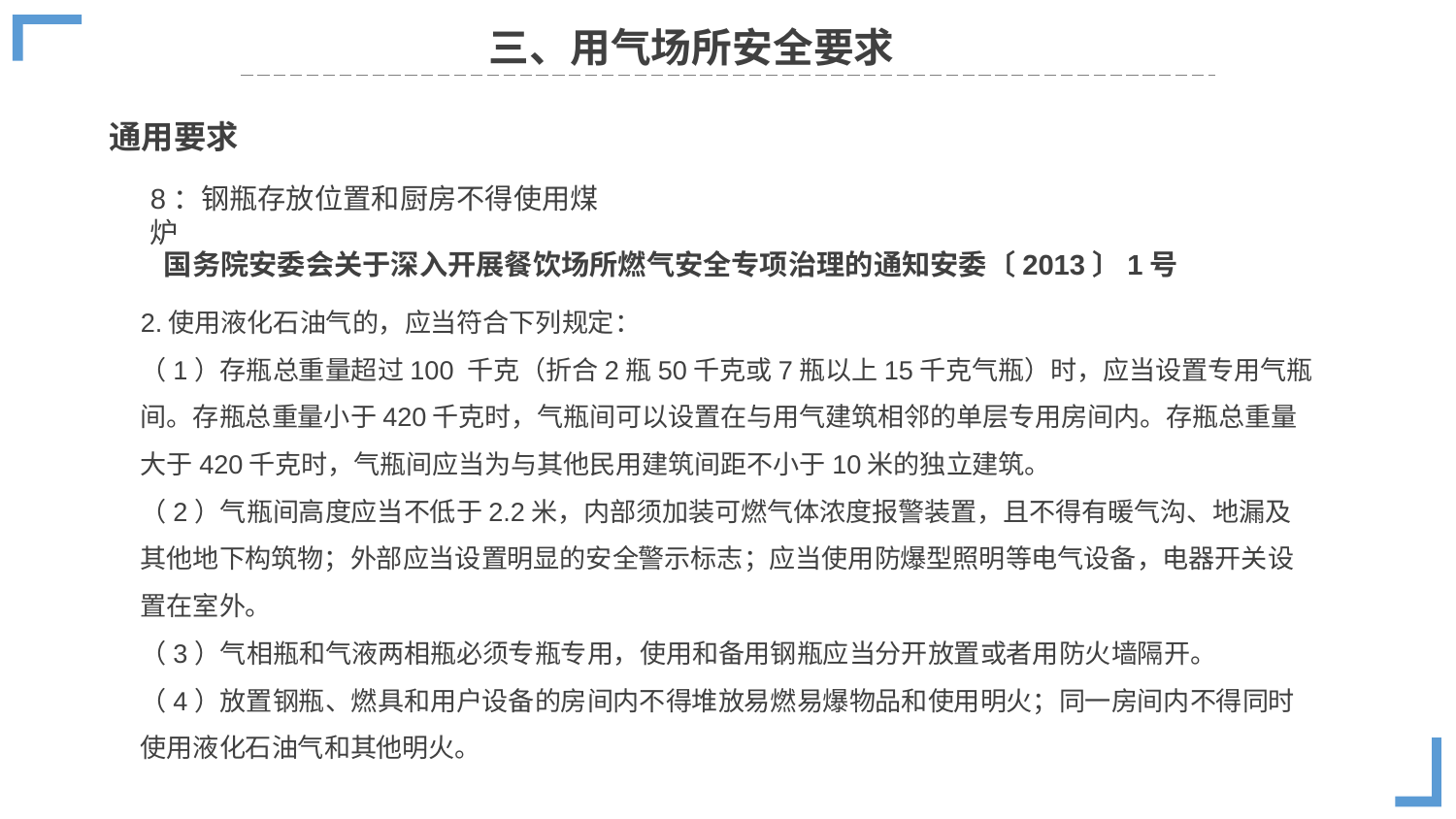

三、用气场所安全要求
通用要求
8：钢瓶存放位置和厨房不得使用煤炉
国务院安委会关于深入开展餐饮场所燃气安全专项治理的通知安委〔2013〕1号
2.使用液化石油气的，应当符合下列规定：
（1）存瓶总重量超过100 千克（折合2瓶50千克或7瓶以上15千克气瓶）时，应当设置专用气瓶间。存瓶总重量小于420千克时，气瓶间可以设置在与用气建筑相邻的单层专用房间内。存瓶总重量大于420千克时，气瓶间应当为与其他民用建筑间距不小于10米的独立建筑。
（2）气瓶间高度应当不低于2.2米，内部须加装可燃气体浓度报警装置，且不得有暖气沟、地漏及其他地下构筑物；外部应当设置明显的安全警示标志；应当使用防爆型照明等电气设备，电器开关设置在室外。
（3）气相瓶和气液两相瓶必须专瓶专用，使用和备用钢瓶应当分开放置或者用防火墙隔开。
（4）放置钢瓶、燃具和用户设备的房间内不得堆放易燃易爆物品和使用明火；同一房间内不得同时使用液化石油气和其他明火。